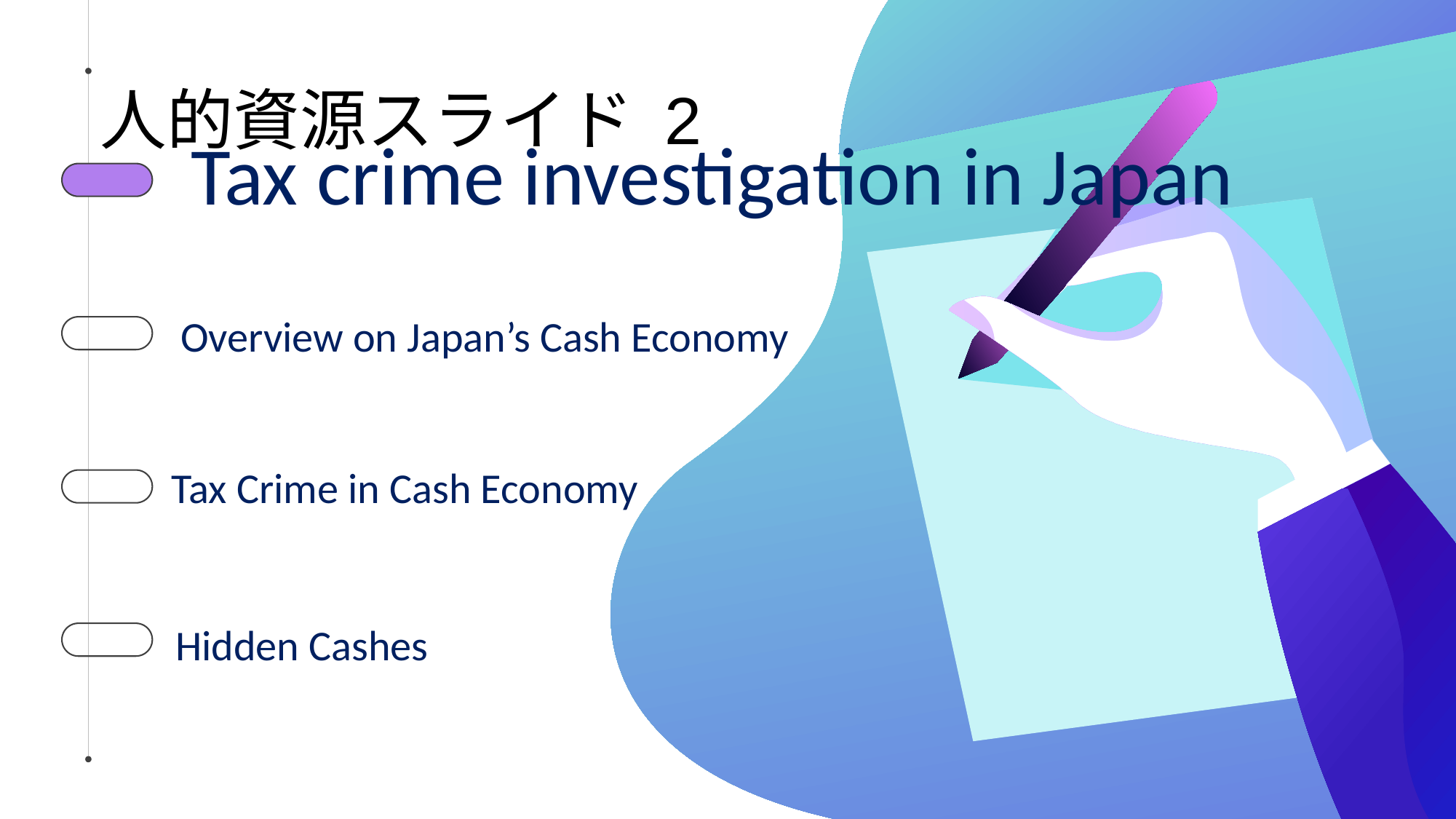

# 人的資源スライド 2

Tax crime investigation in Japan

Overview on Japan’s Cash Economy

Tax Crime in Cash Economy

Hidden Cashes